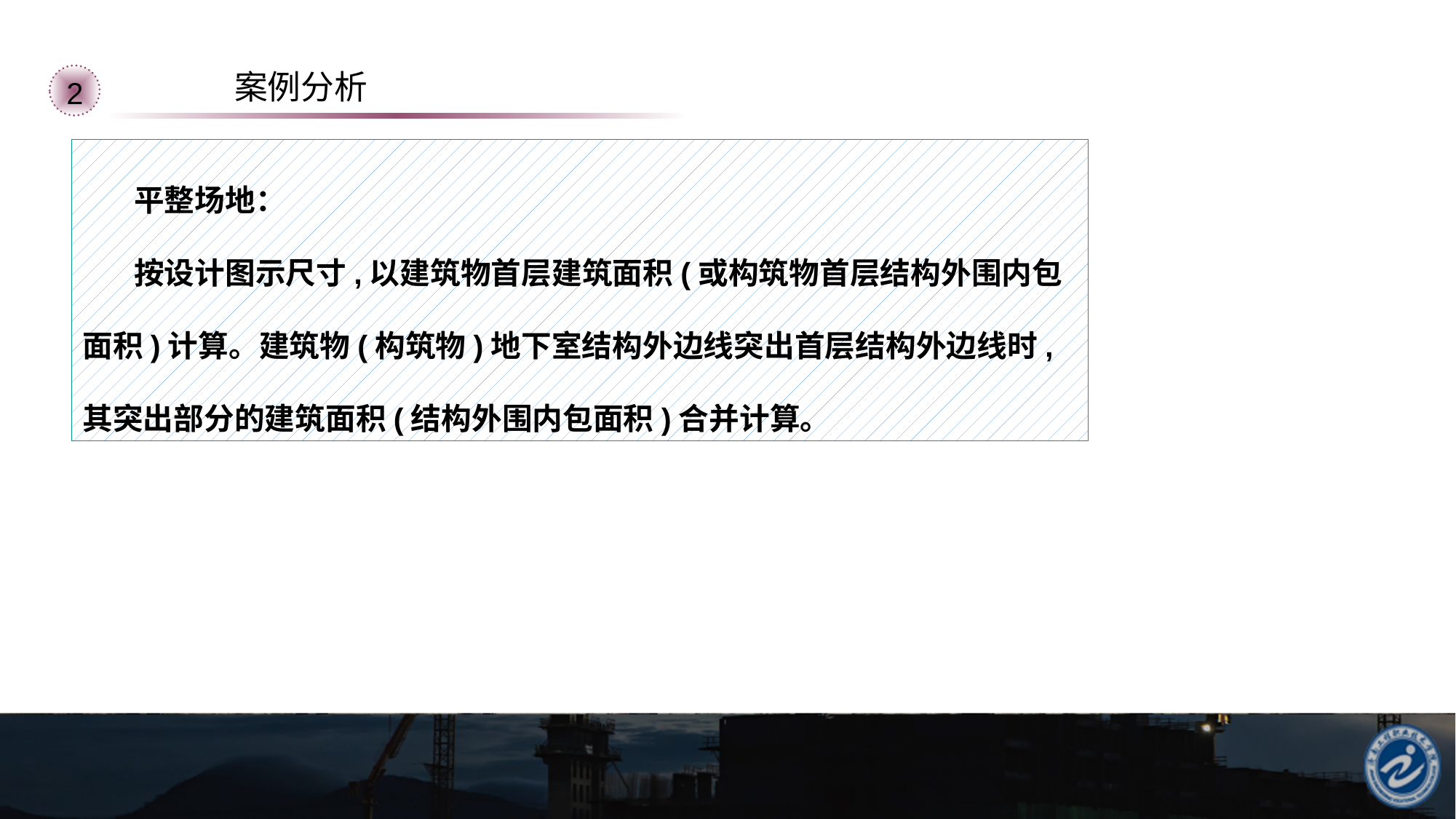

案例分析

2

平整场地：
按设计图示尺寸,以建筑物首层建筑面积(或构筑物首层结构外围内包面积)计算。建筑物(构筑物)地下室结构外边线突出首层结构外边线时,其突出部分的建筑面积(结构外围内包面积)合并计算。